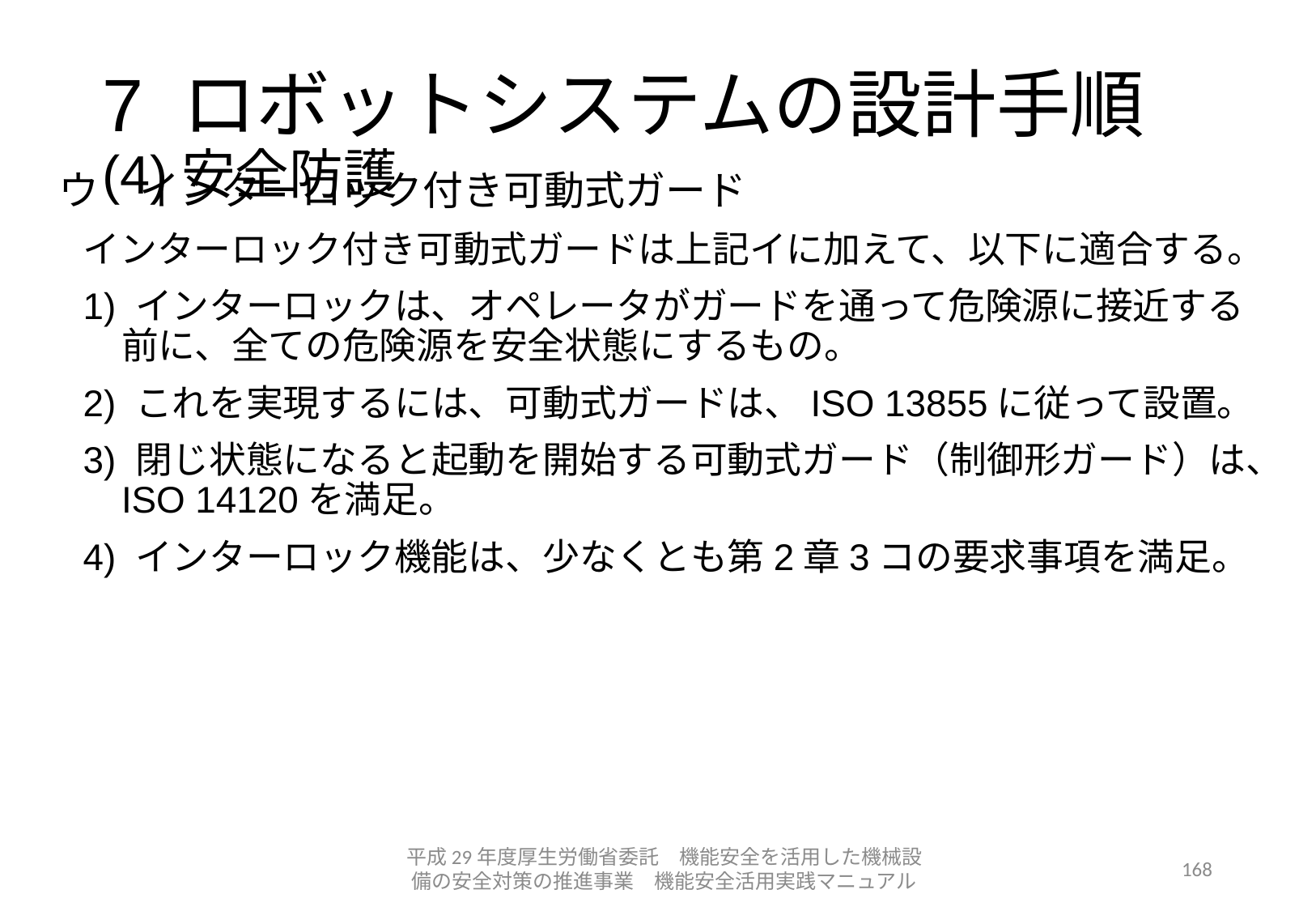

# 7 ロボットシステムの設計手順 (4)安全防護
ウ　インターロック付き可動式ガード
インターロック付き可動式ガードは上記イに加えて、以下に適合する。
1) インターロックは、オペレータがガードを通って危険源に接近する前に、全ての危険源を安全状態にするもの。
2) これを実現するには、可動式ガードは、ISO 13855に従って設置。
3) 閉じ状態になると起動を開始する可動式ガード（制御形ガード）は、ISO 14120を満足。
4) インターロック機能は、少なくとも第2章3コの要求事項を満足。
平成29年度厚生労働省委託　機能安全を活用した機械設備の安全対策の推進事業　機能安全活用実践マニュアル
168